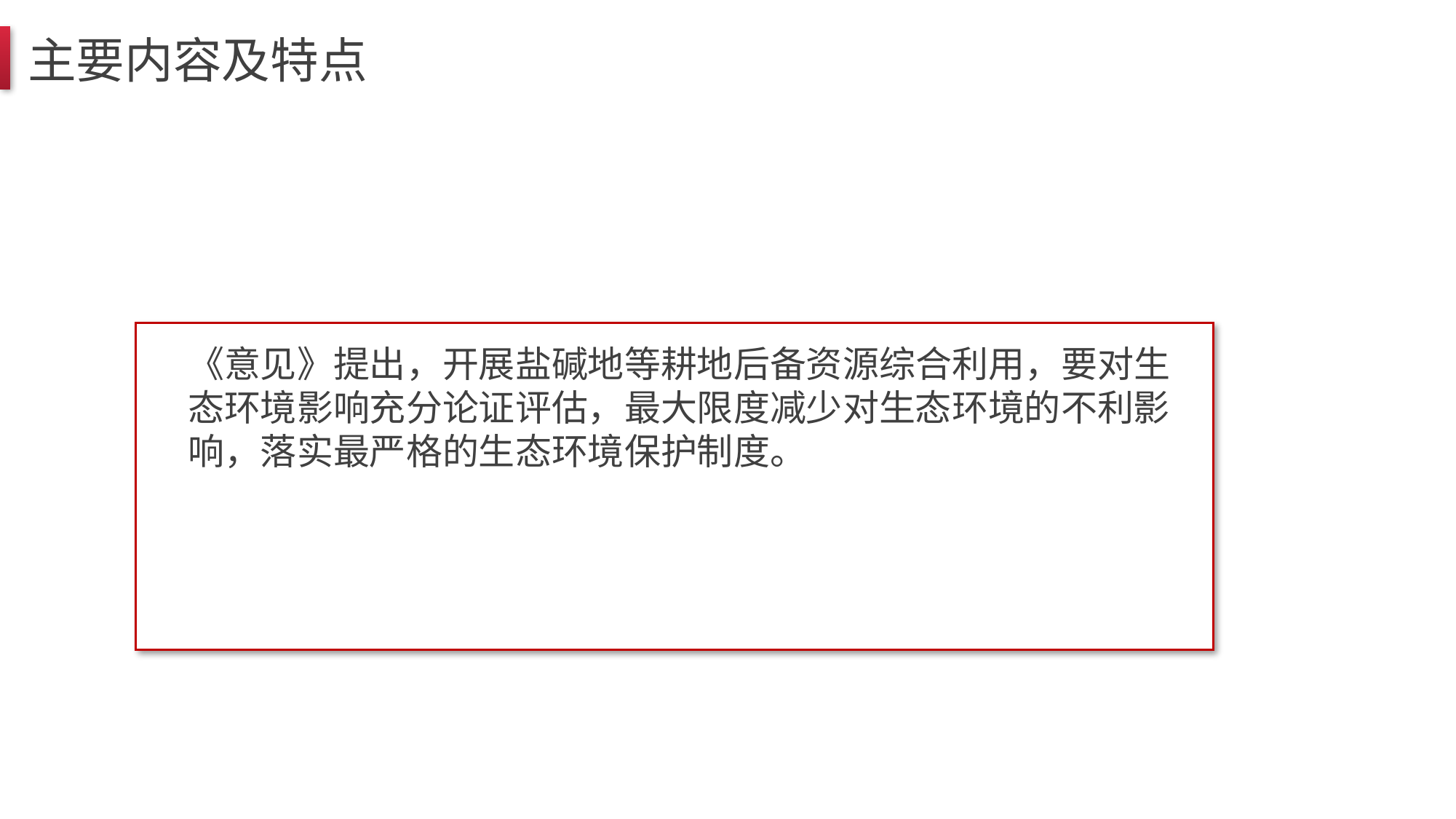

主要内容及特点

《意见》提出，开展盐碱地等耕地后备资源综合利用，要对生态环境影响充分论证评估，最大限度减少对生态环境的不利影响，落实最严格的生态环境保护制度。